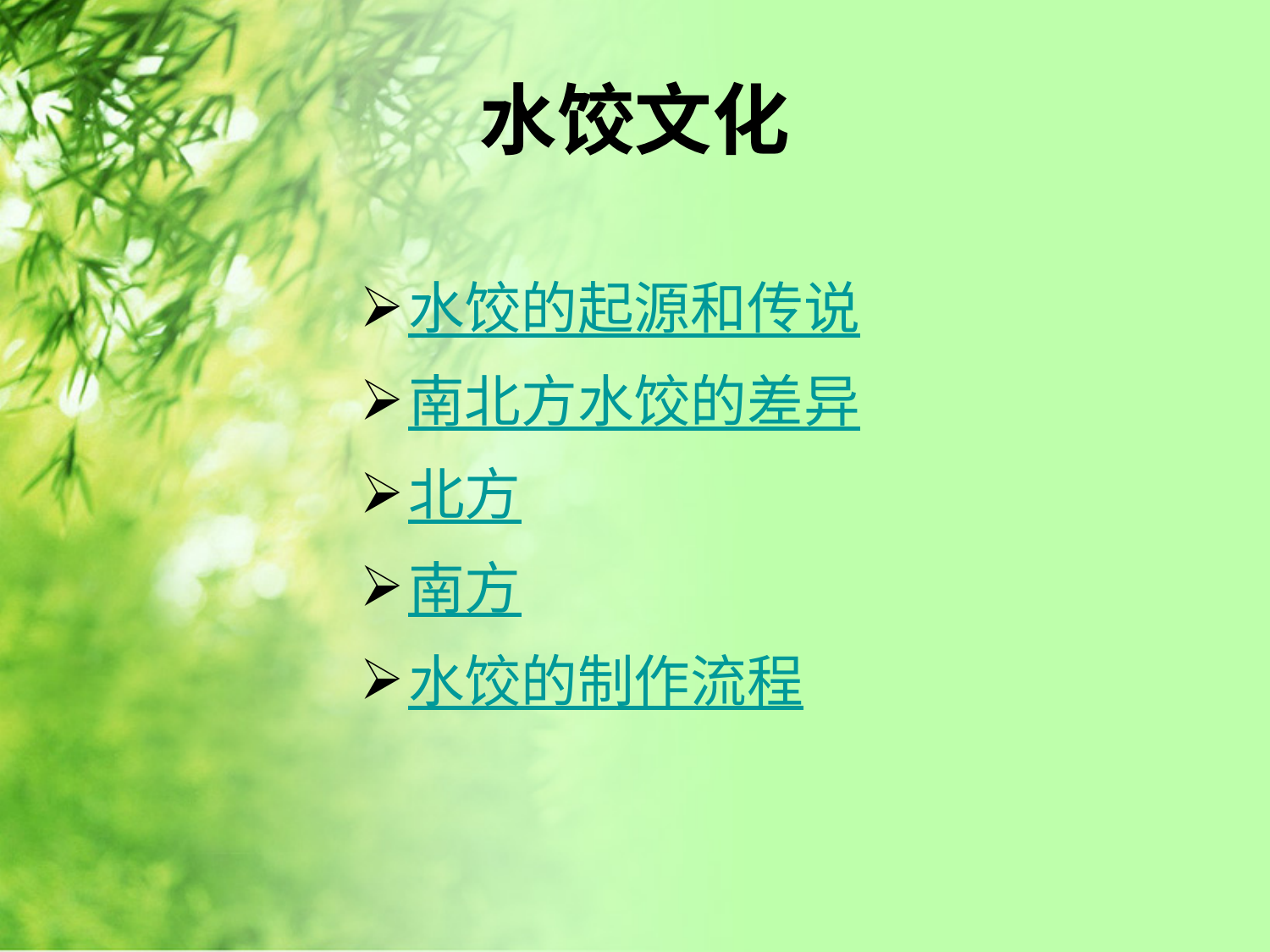

# 水饺文化
水饺的起源和传说
南北方水饺的差异
北方
南方
水饺的制作流程